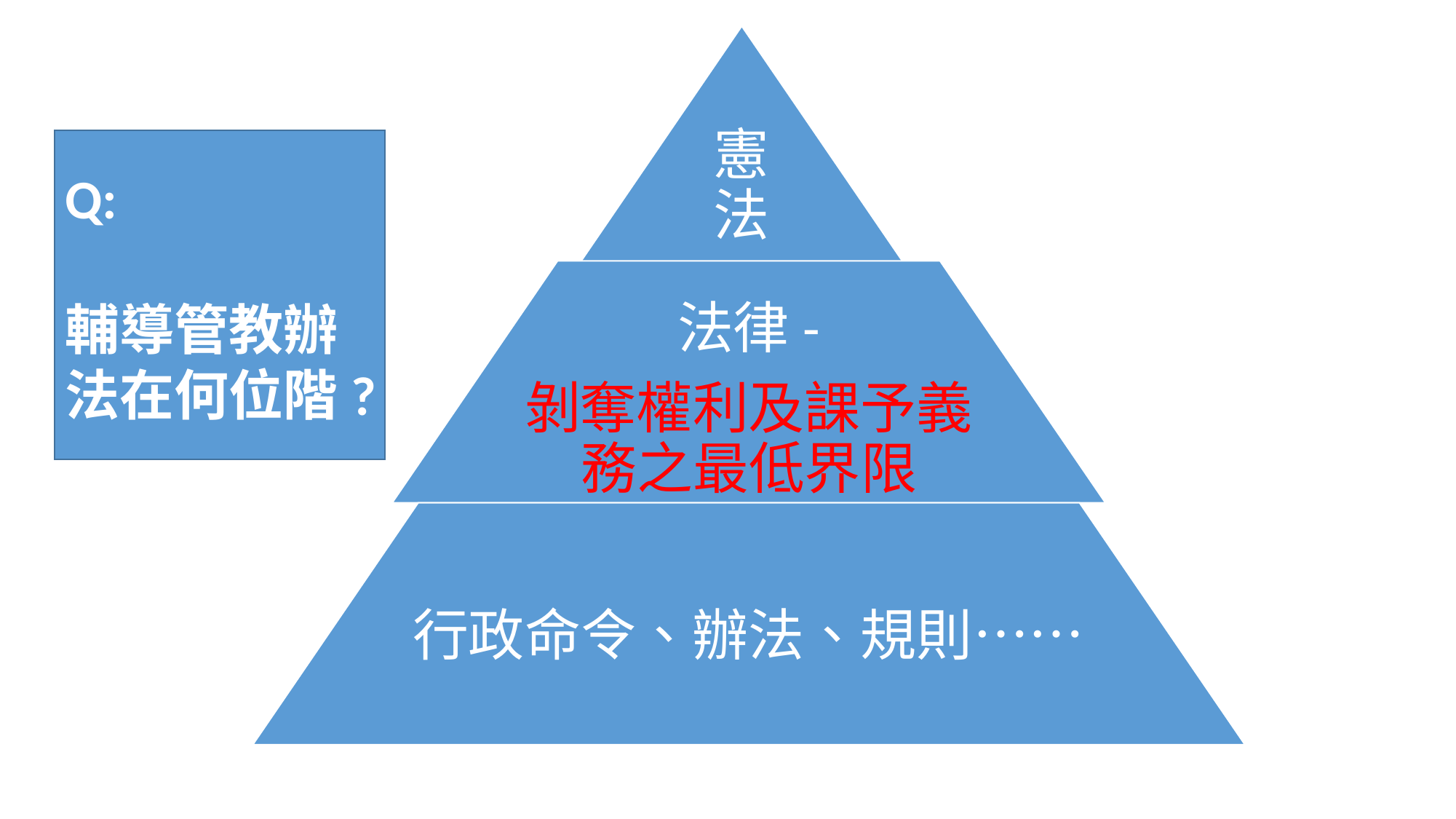

憲法
法律-
剝奪權利及課予義務之最低界限
行政命令、辦法、規則……
Q:

輔導管教辦法在何位階?